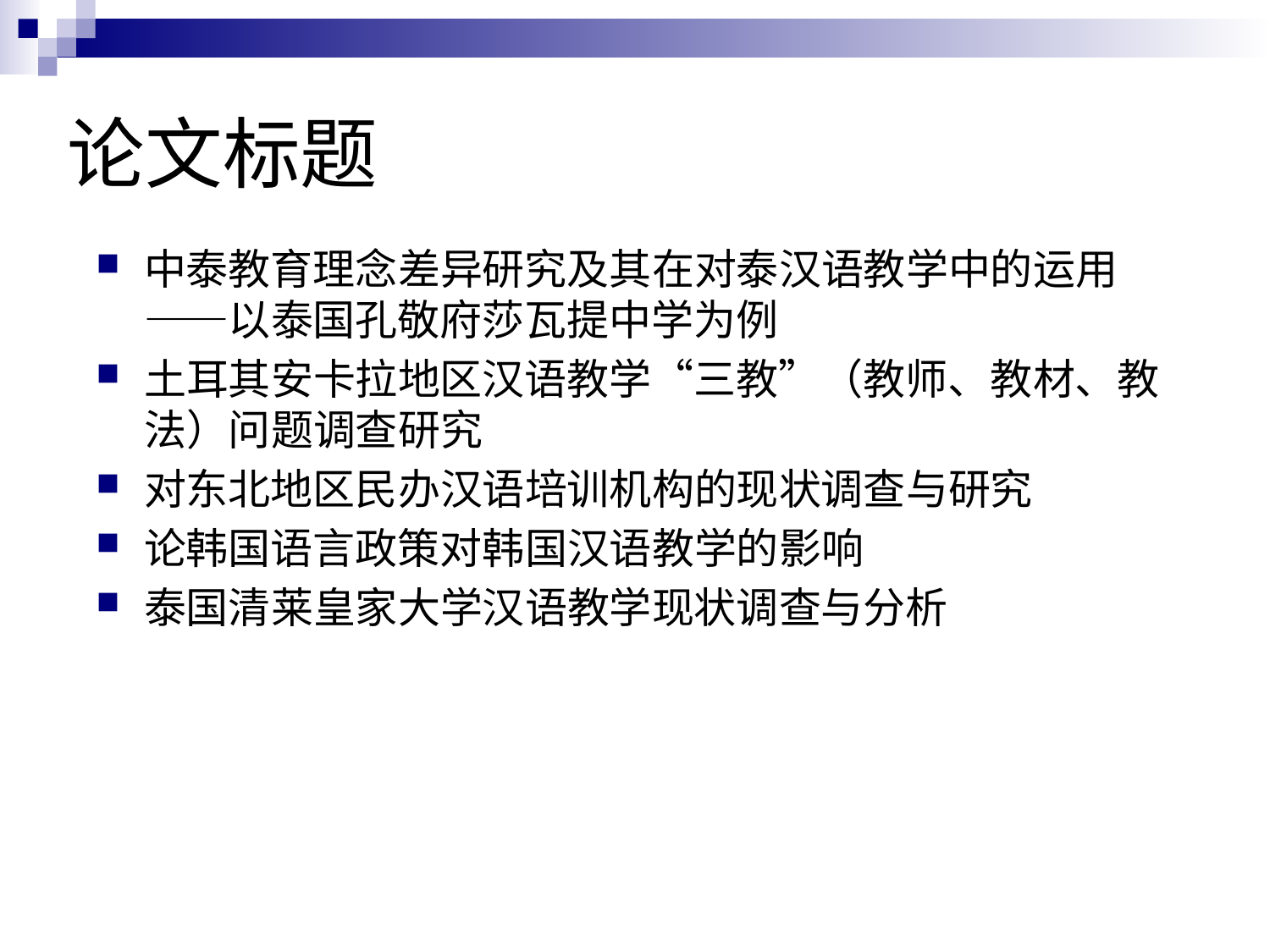

# 论文标题
中泰教育理念差异研究及其在对泰汉语教学中的运用——以泰国孔敬府莎瓦提中学为例
土耳其安卡拉地区汉语教学“三教”（教师、教材、教法）问题调查研究
对东北地区民办汉语培训机构的现状调查与研究
论韩国语言政策对韩国汉语教学的影响
泰国清莱皇家大学汉语教学现状调查与分析